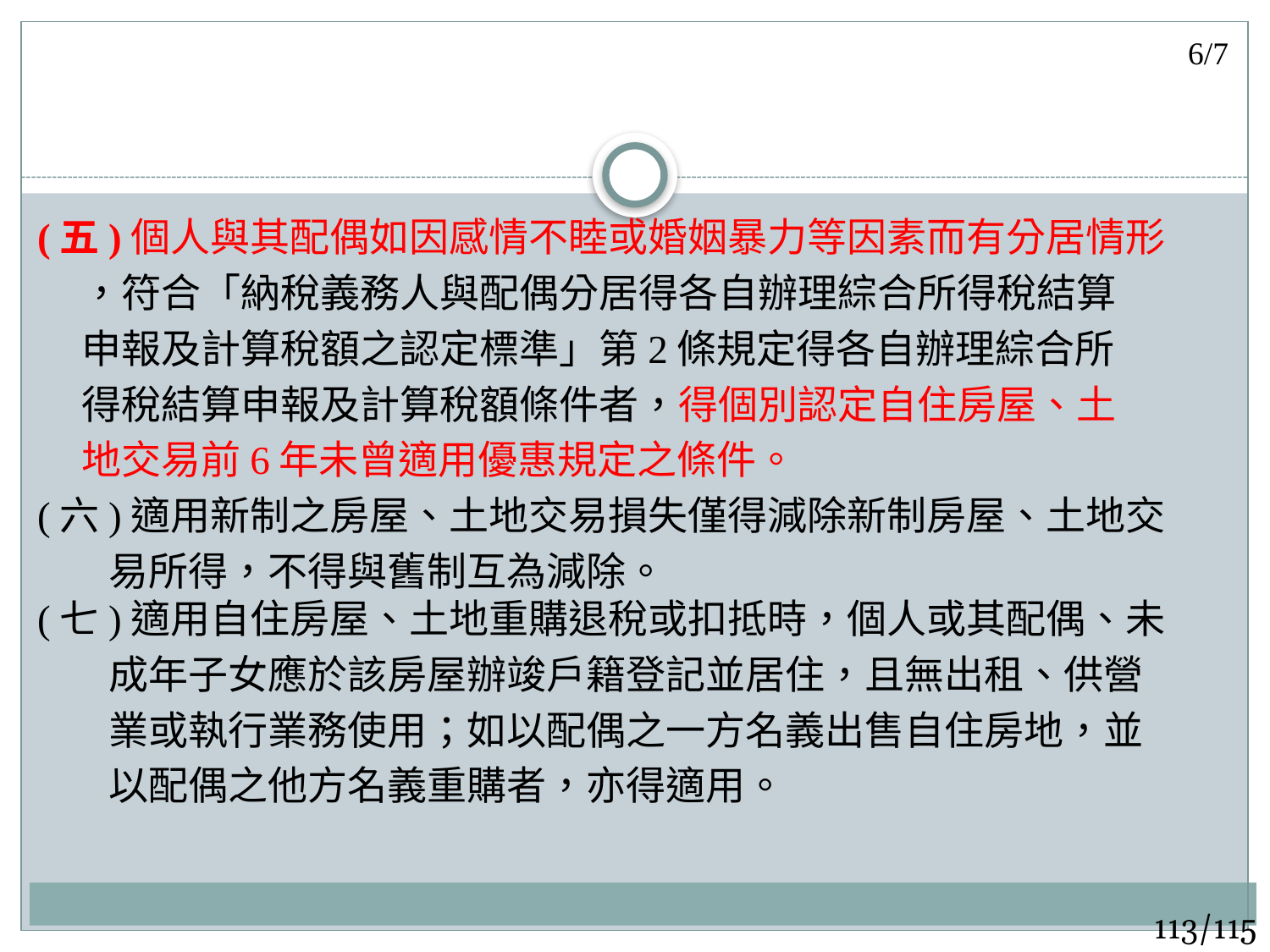

# 6/7
(五)個人與其配偶如因感情不睦或婚姻暴力等因素而有分居情形
    ，符合「納稅義務人與配偶分居得各自辦理綜合所得稅結算
    申報及計算稅額之認定標準」第2條規定得各自辦理綜合所
    得稅結算申報及計算稅額條件者，得個別認定自住房屋、土
    地交易前6年未曾適用優惠規定之條件。
(六)適用新制之房屋、土地交易損失僅得減除新制房屋、土地交
       易所得，不得與舊制互為減除。
(七)適用自住房屋、土地重購退稅或扣抵時，個人或其配偶、未
       成年子女應於該房屋辦竣戶籍登記並居住，且無出租、供營
       業或執行業務使用；如以配偶之一方名義出售自住房地，並
       以配偶之他方名義重購者，亦得適用。